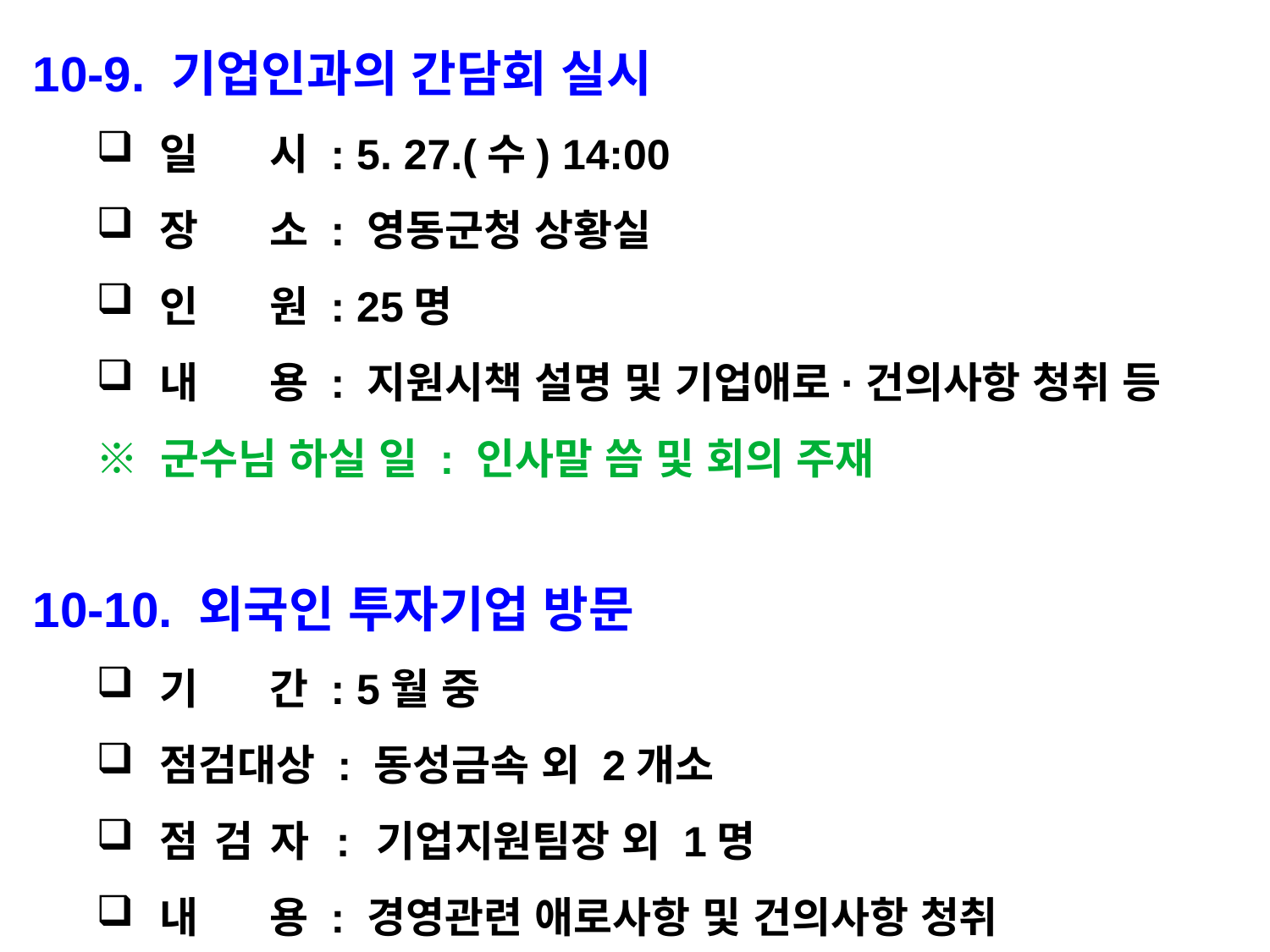

10-9. 기업인과의 간담회 실시
일      시 : 5. 27.(수) 14:00
장      소 : 영동군청 상황실
인      원 : 25명
내      용 : 지원시책 설명 및 기업애로·건의사항 청취 등
※ 군수님 하실 일 : 인사말 씀 및 회의 주재

10-10. 외국인 투자기업 방문
기      간 : 5월 중
점검대상 : 동성금속 외 2개소
점 검 자 : 기업지원팀장 외 1명
내      용 : 경영관련 애로사항 및 건의사항 청취